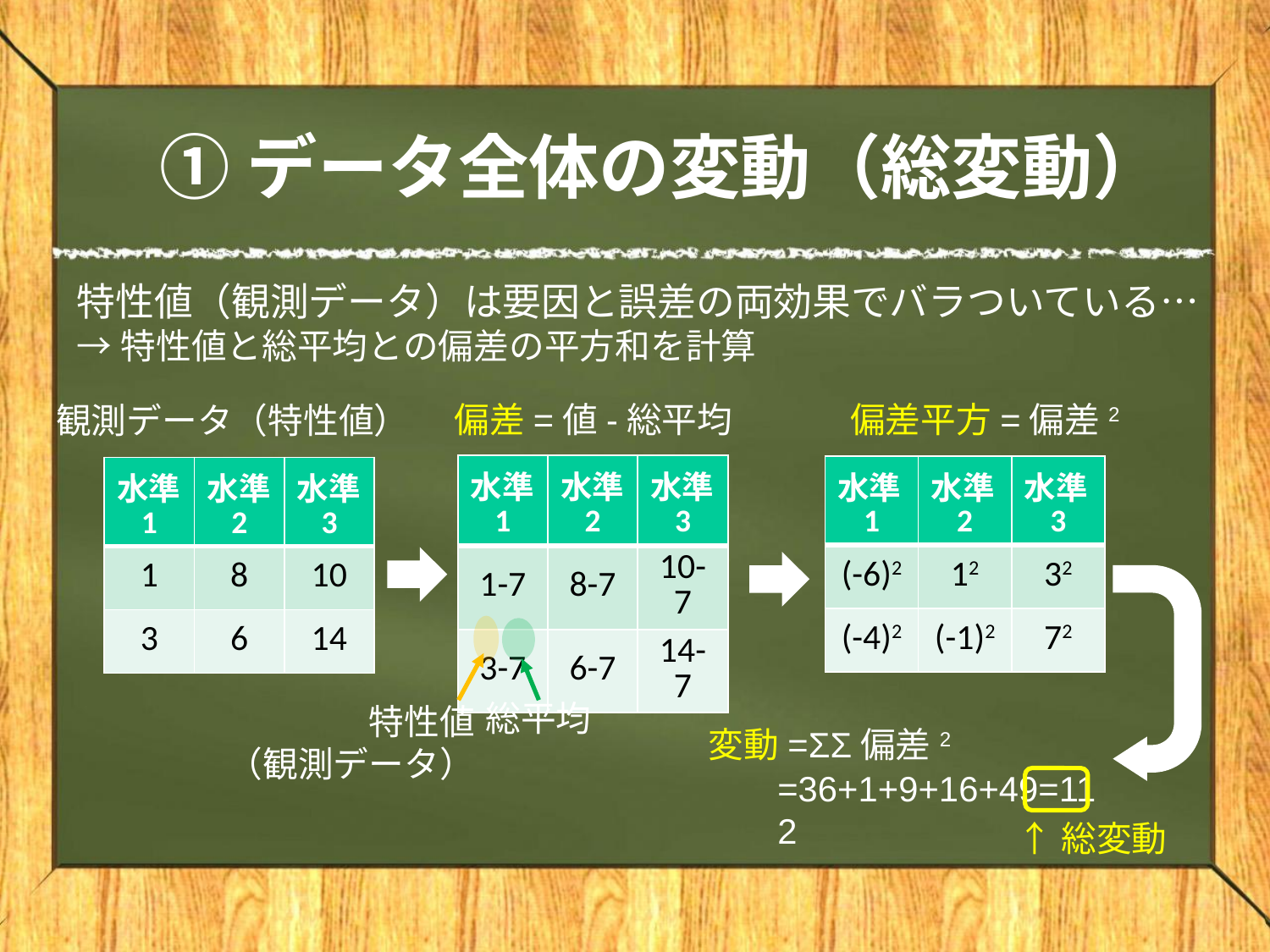

# ①データ全体の変動（総変動）
特性値（観測データ）は要因と誤差の両効果でバラついている…
→特性値と総平均との偏差の平方和を計算
偏差平方=偏差2
偏差=値-総平均
観測データ（特性値）
| 水準1 | 水準2 | 水準3 |
| --- | --- | --- |
| 1-7 | 8-7 | 10-7 |
| 3-7 | 6-7 | 14-7 |
| 水準1 | 水準2 | 水準3 |
| --- | --- | --- |
| (-6)2 | 12 | 32 |
| (-4)2 | (-1)2 | 72 |
| 水準1 | 水準2 | 水準3 |
| --- | --- | --- |
| 1 | 8 | 10 |
| 3 | 6 | 14 |

総平均
特性値
（観測データ）
変動=ΣΣ偏差2
=36+1+9+16+49=112

↑総変動